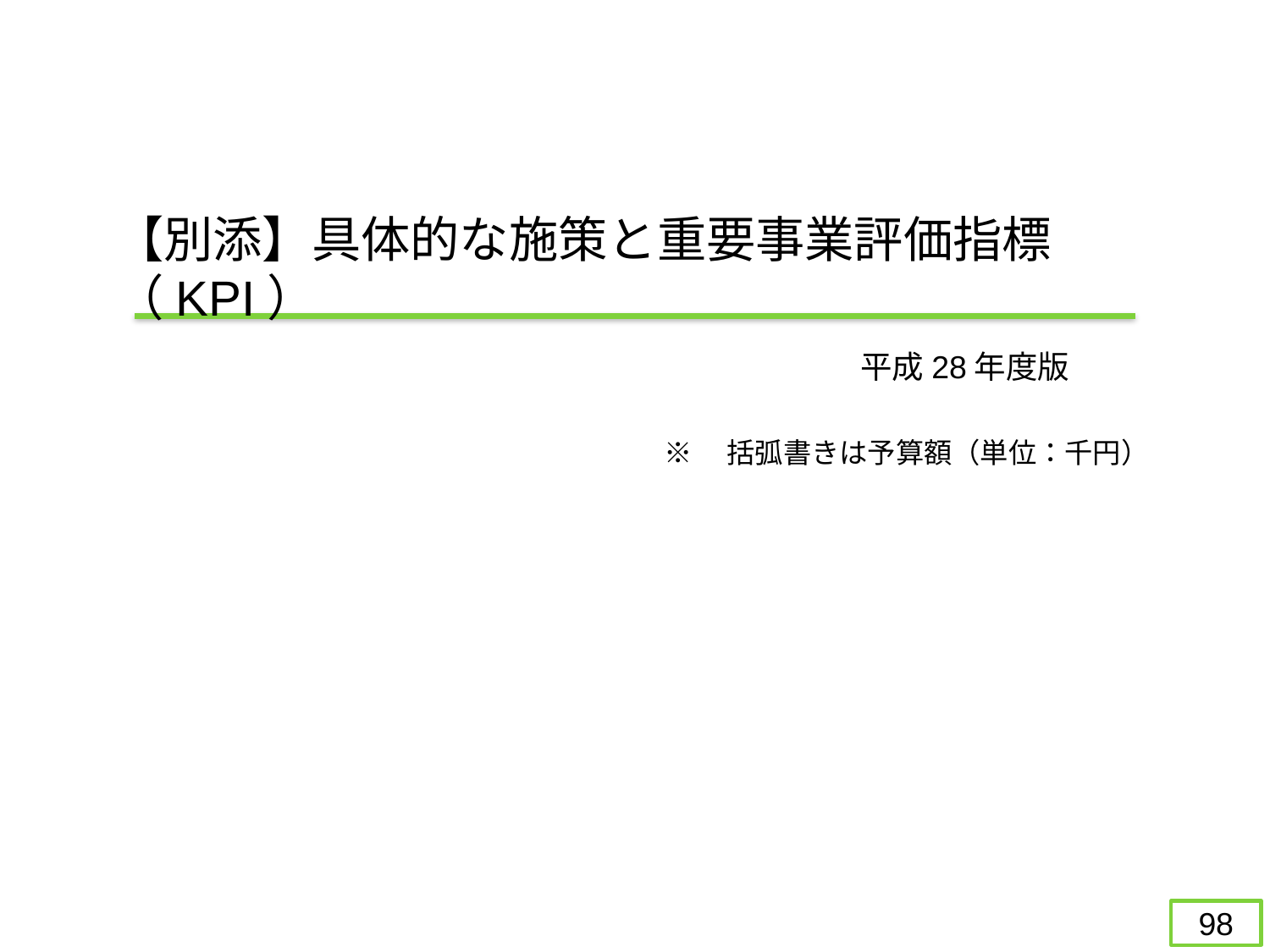

【別添】具体的な施策と重要事業評価指標（KPI）
平成28年度版
※　括弧書きは予算額（単位：千円）
98